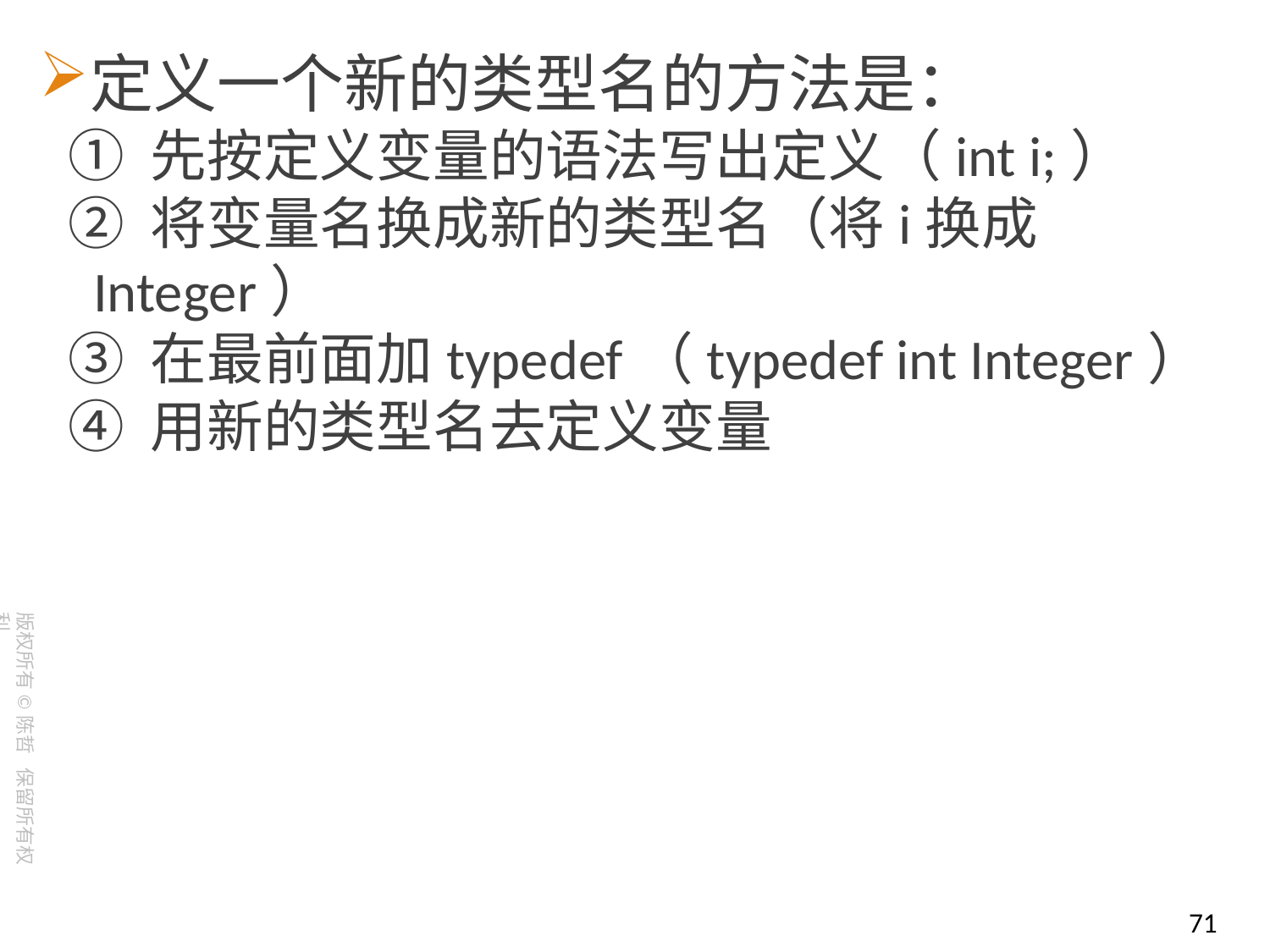

定义一个新的类型名的方法是：
① 先按定义变量的语法写出定义（int i;）
② 将变量名换成新的类型名（将i换成Integer）
③ 在最前面加typedef（typedef int Integer）
④ 用新的类型名去定义变量

71